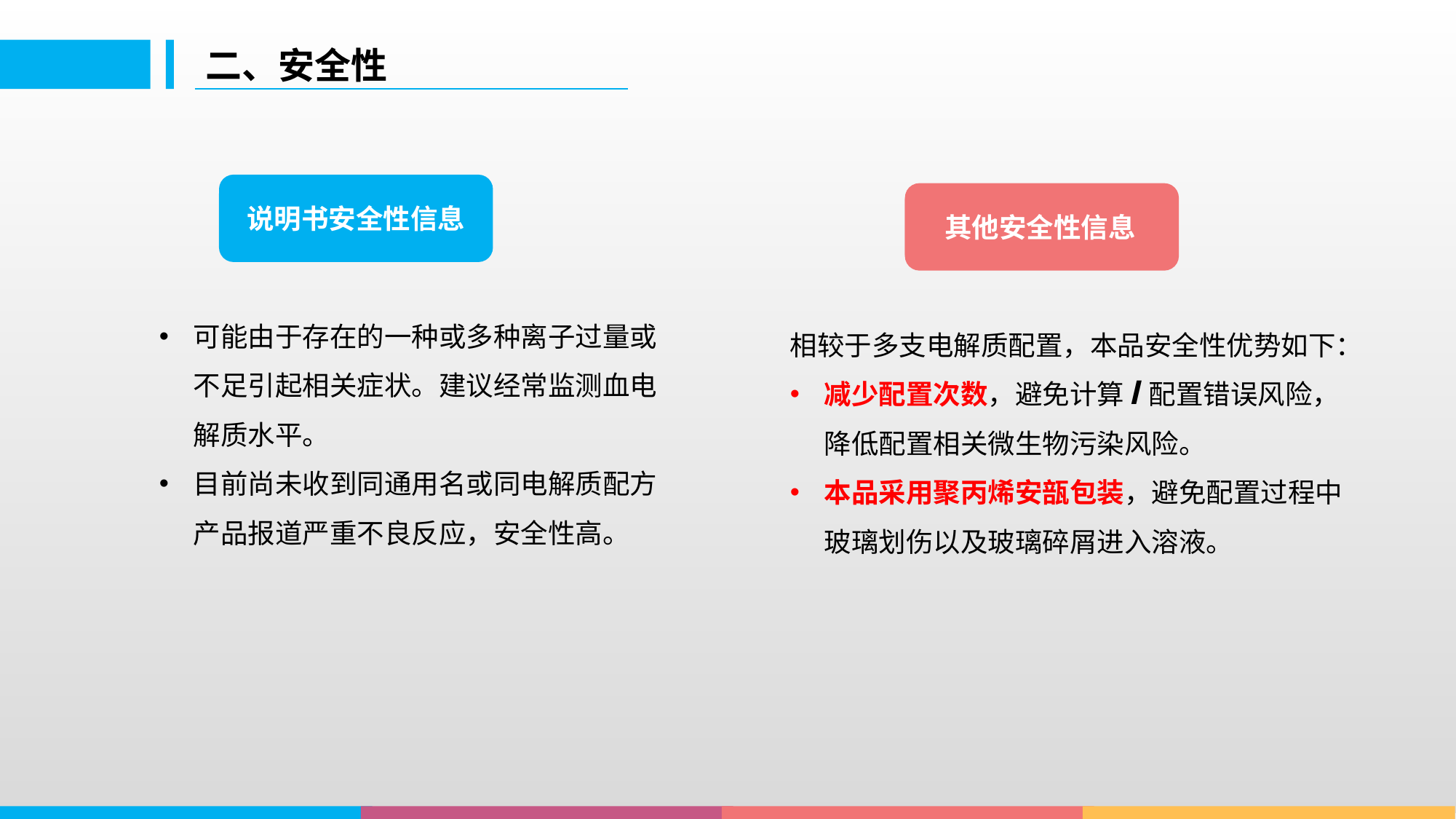

二、安全性

说明书安全性信息

其他安全性信息
可能由于存在的一种或多种离子过量或不足引起相关症状。建议经常监测血电解质水平。
目前尚未收到同通用名或同电解质配方产品报道严重不良反应，安全性高。
相较于多支电解质配置，本品安全性优势如下：
减少配置次数，避免计算/配置错误风险，降低配置相关微生物污染风险。
本品采用聚丙烯安瓿包装，避免配置过程中玻璃划伤以及玻璃碎屑进入溶液。